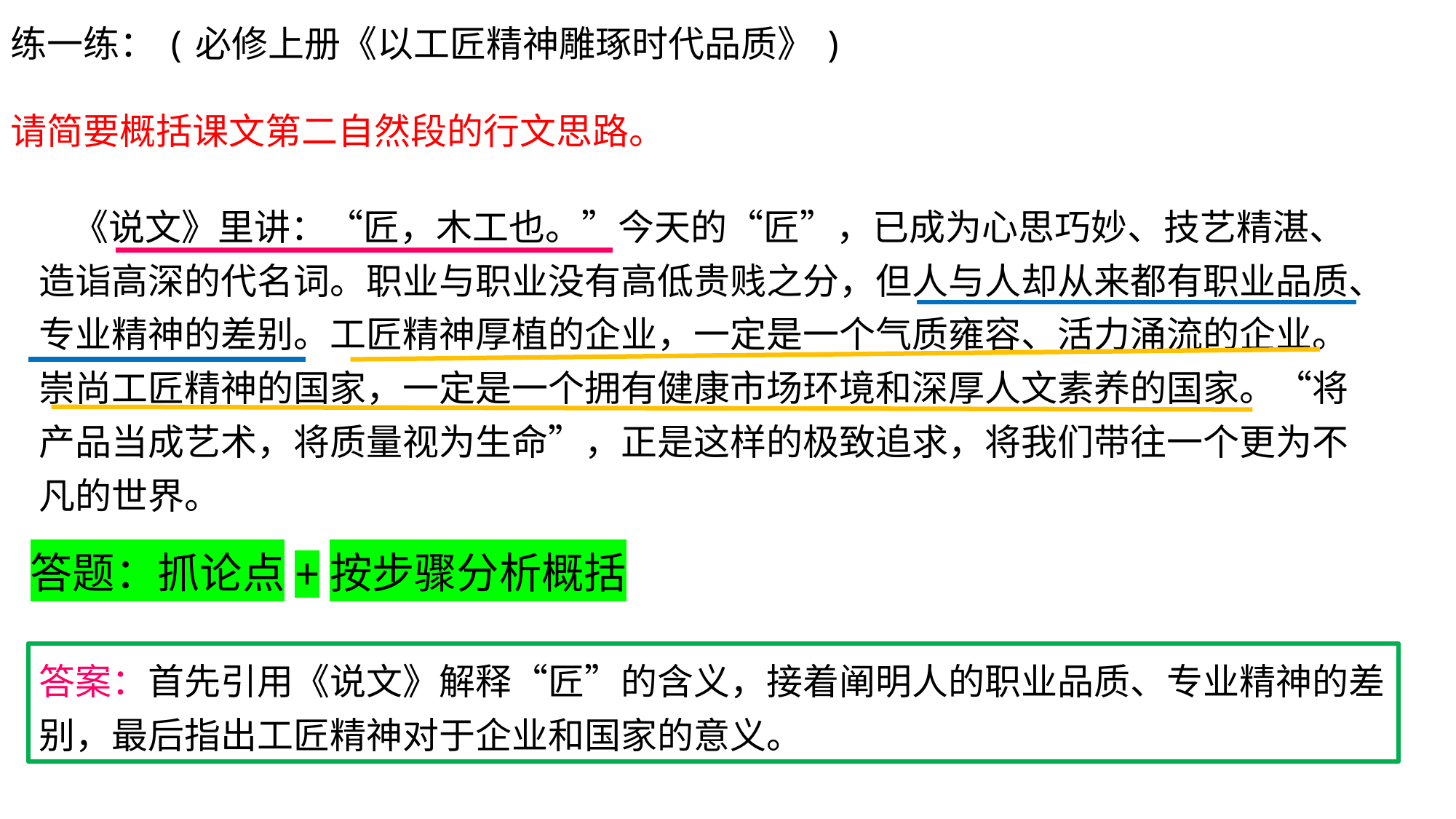

练一练：(必修上册《以工匠精神雕琢时代品质》)

请简要概括课文第二自然段的行文思路。

   《说文》里讲：“匠，木工也。”今天的“匠”，已成为心思巧妙、技艺精湛、造诣高深的代名词。职业与职业没有高低贵贱之分，但人与人却从来都有职业品质、专业精神的差别。工匠精神厚植的企业，一定是一个气质雍容、活力涌流的企业。崇尚工匠精神的国家，一定是一个拥有健康市场环境和深厚人文素养的国家。“将产品当成艺术，将质量视为生命”，正是这样的极致追求，将我们带往一个更为不凡的世界。
答题：抓论点+按步骤分析概括
答案：首先引用《说文》解释“匠”的含义，接着阐明人的职业品质、专业精神的差别，最后指出工匠精神对于企业和国家的意义。